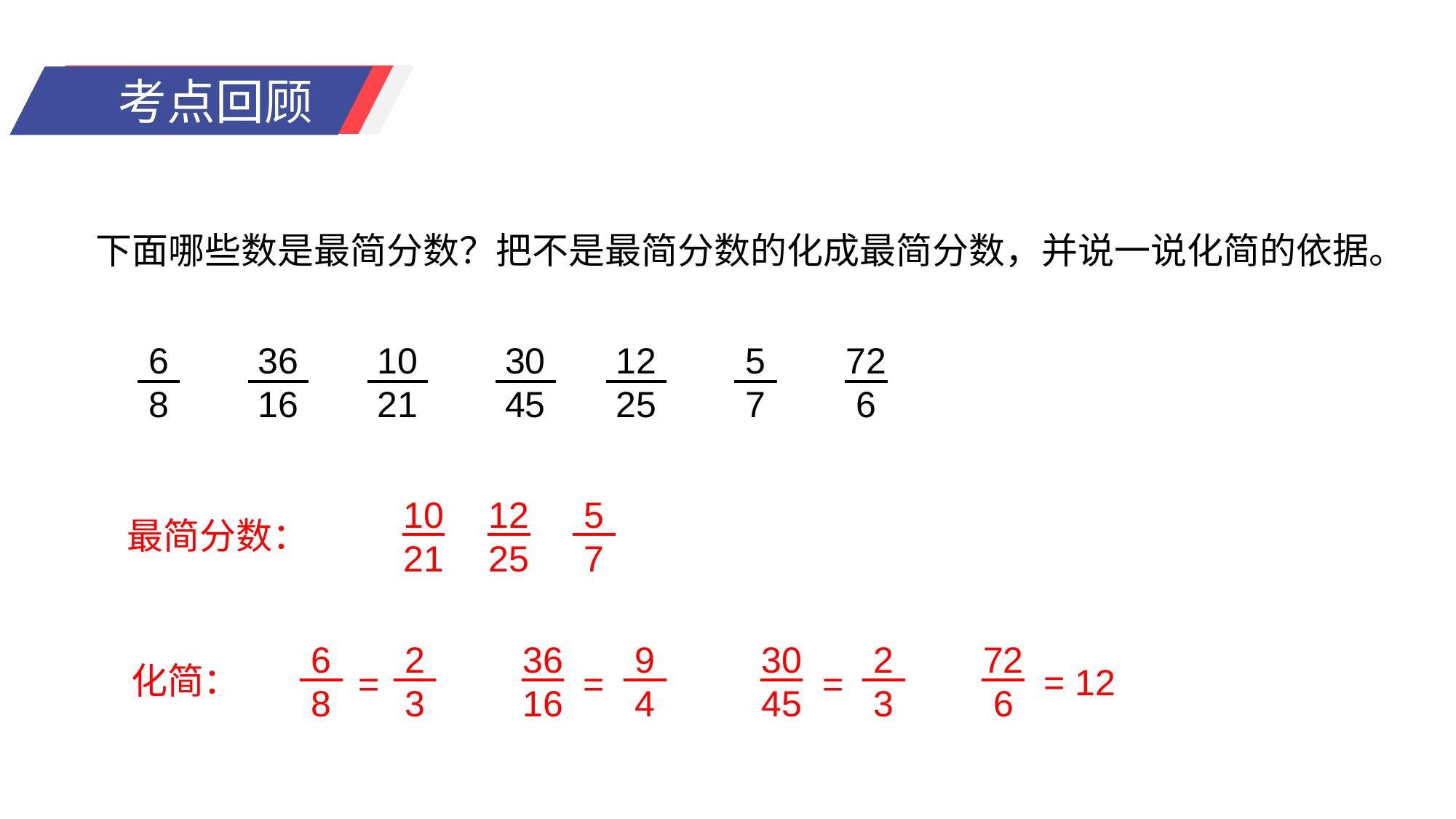

下面哪些数是最简分数？把不是最简分数的化成最简分数，并说一说化简的依据。
6
8
36
16
10
21
30
45
12
25
5
7
72
6
最简分数：
10
21
12
25
5
7
化简：
6
8
2
3
36
16
9
4
30
45
2
3
72
6
= 12
=
=
=